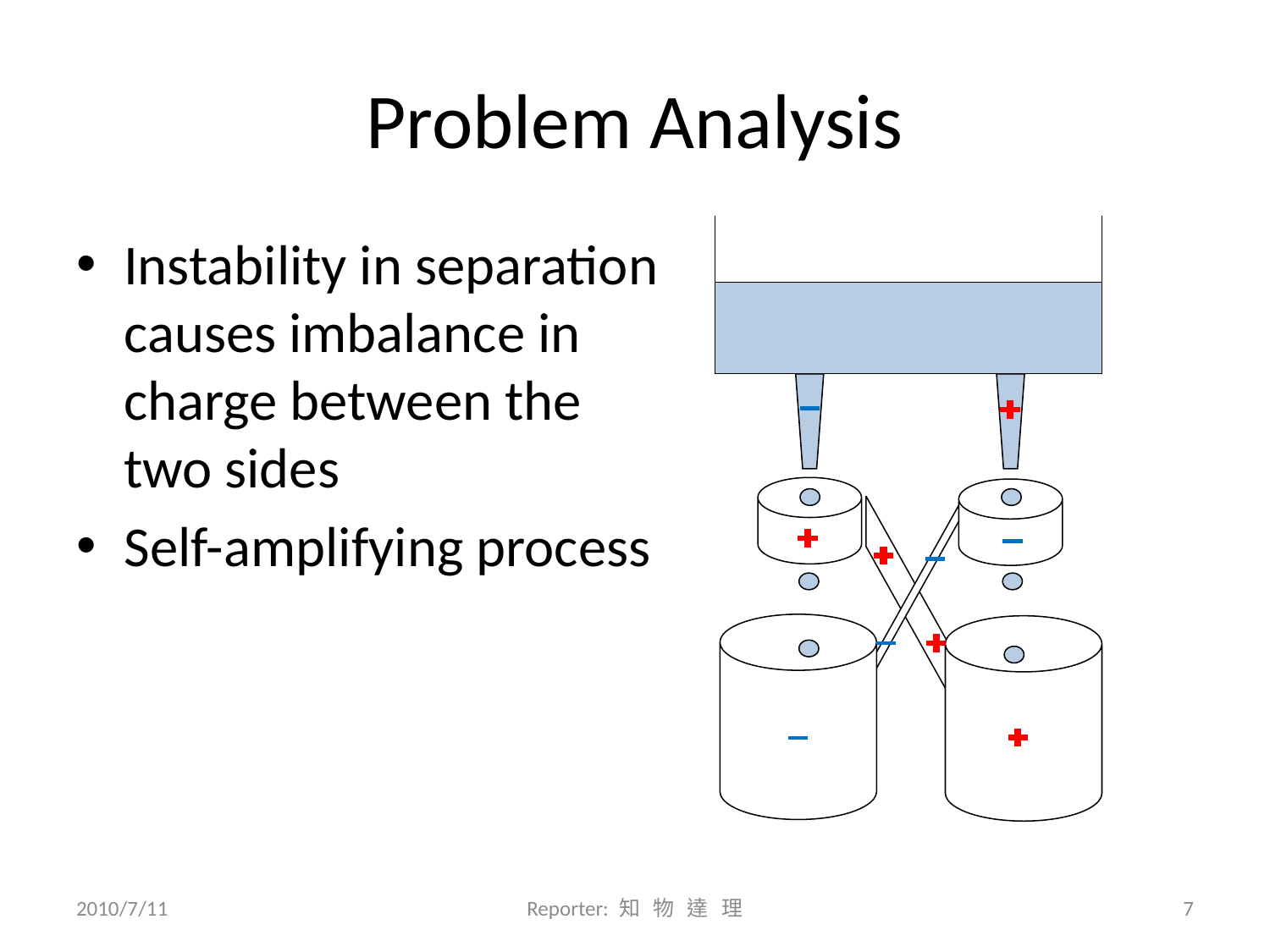

# Problem Analysis

Instability in separation causes imbalance in charge between the two sides
Self-amplifying process
2010/7/11
Reporter: 知  物  達  理
7